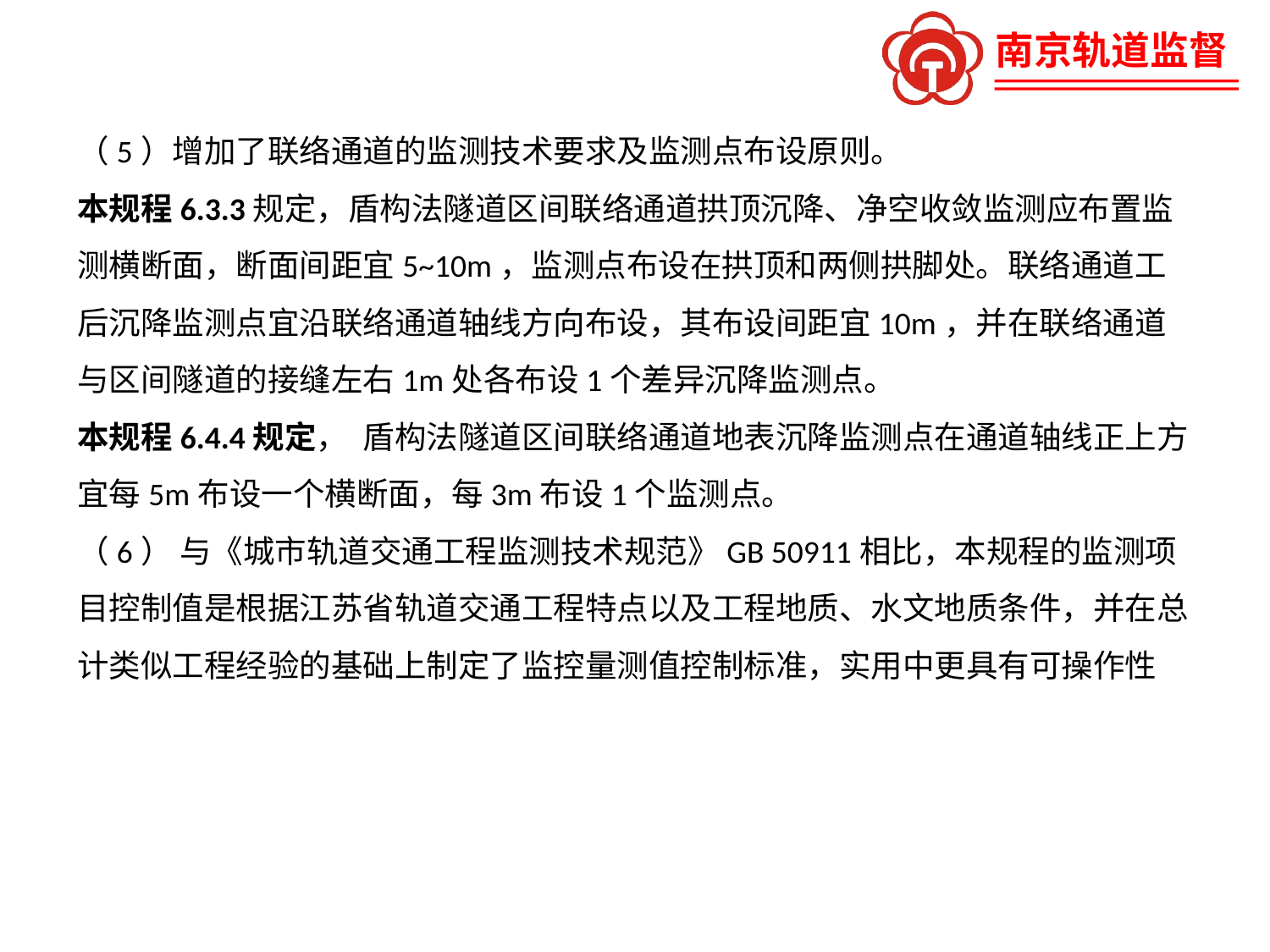

（5）增加了联络通道的监测技术要求及监测点布设原则。
本规程6.3.3规定，盾构法隧道区间联络通道拱顶沉降、净空收敛监测应布置监测横断面，断面间距宜5~10m，监测点布设在拱顶和两侧拱脚处。联络通道工后沉降监测点宜沿联络通道轴线方向布设，其布设间距宜10m，并在联络通道与区间隧道的接缝左右1m处各布设1个差异沉降监测点。
本规程6.4.4规定，  盾构法隧道区间联络通道地表沉降监测点在通道轴线正上方宜每5m布设一个横断面，每3m布设1个监测点。
（6） 与《城市轨道交通工程监测技术规范》GB 50911相比，本规程的监测项目控制值是根据江苏省轨道交通工程特点以及工程地质、水文地质条件，并在总计类似工程经验的基础上制定了监控量测值控制标准，实用中更具有可操作性